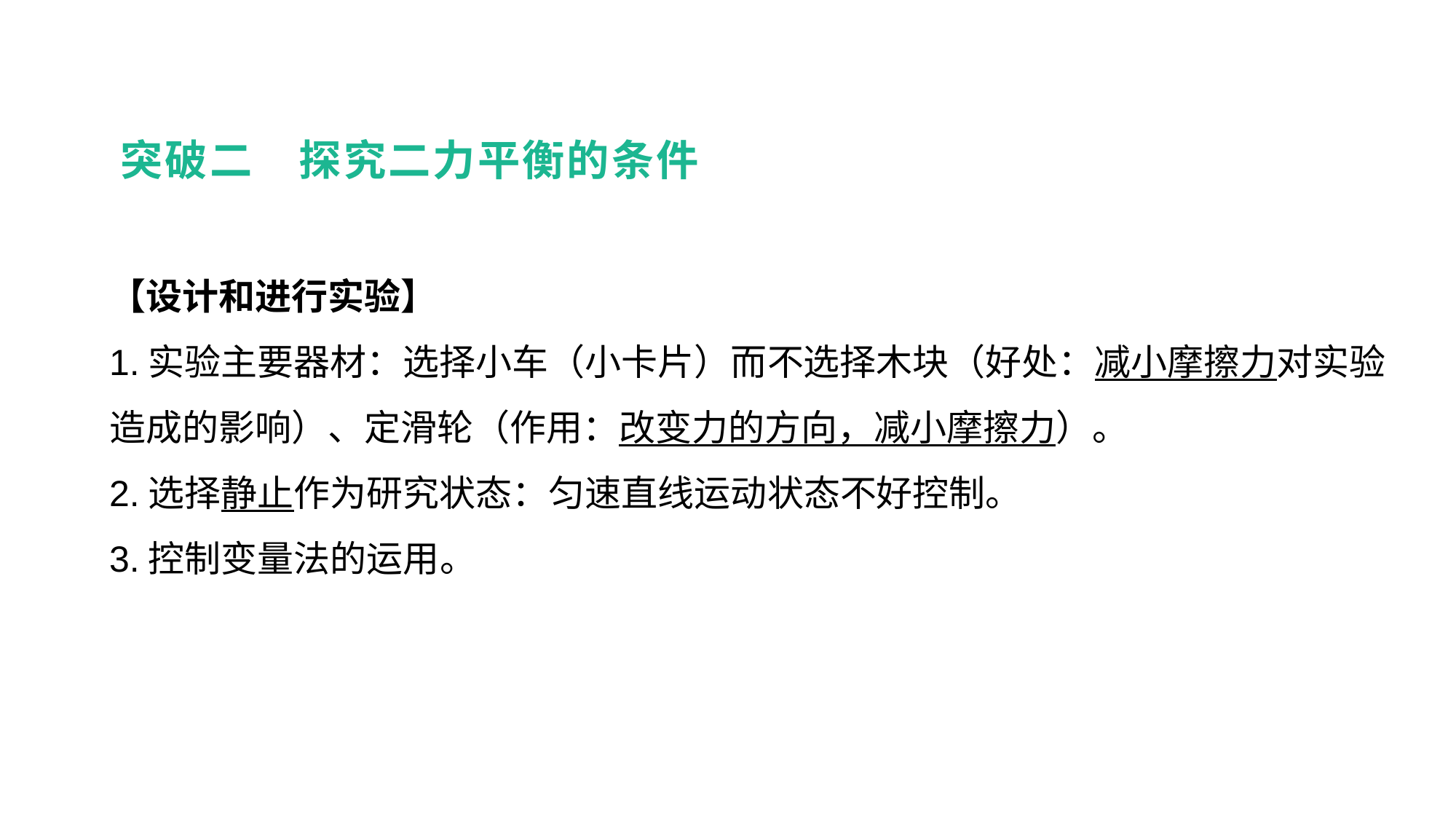

突破二　探究二力平衡的条件
实验突破 素养提升
【设计和进行实验】
1.实验主要器材：选择小车（小卡片）而不选择木块（好处：减小摩擦力对实验造成的影响）、定滑轮（作用：改变力的方向，减小摩擦力）。
2.选择静止作为研究状态：匀速直线运动状态不好控制。
3.控制变量法的运用。